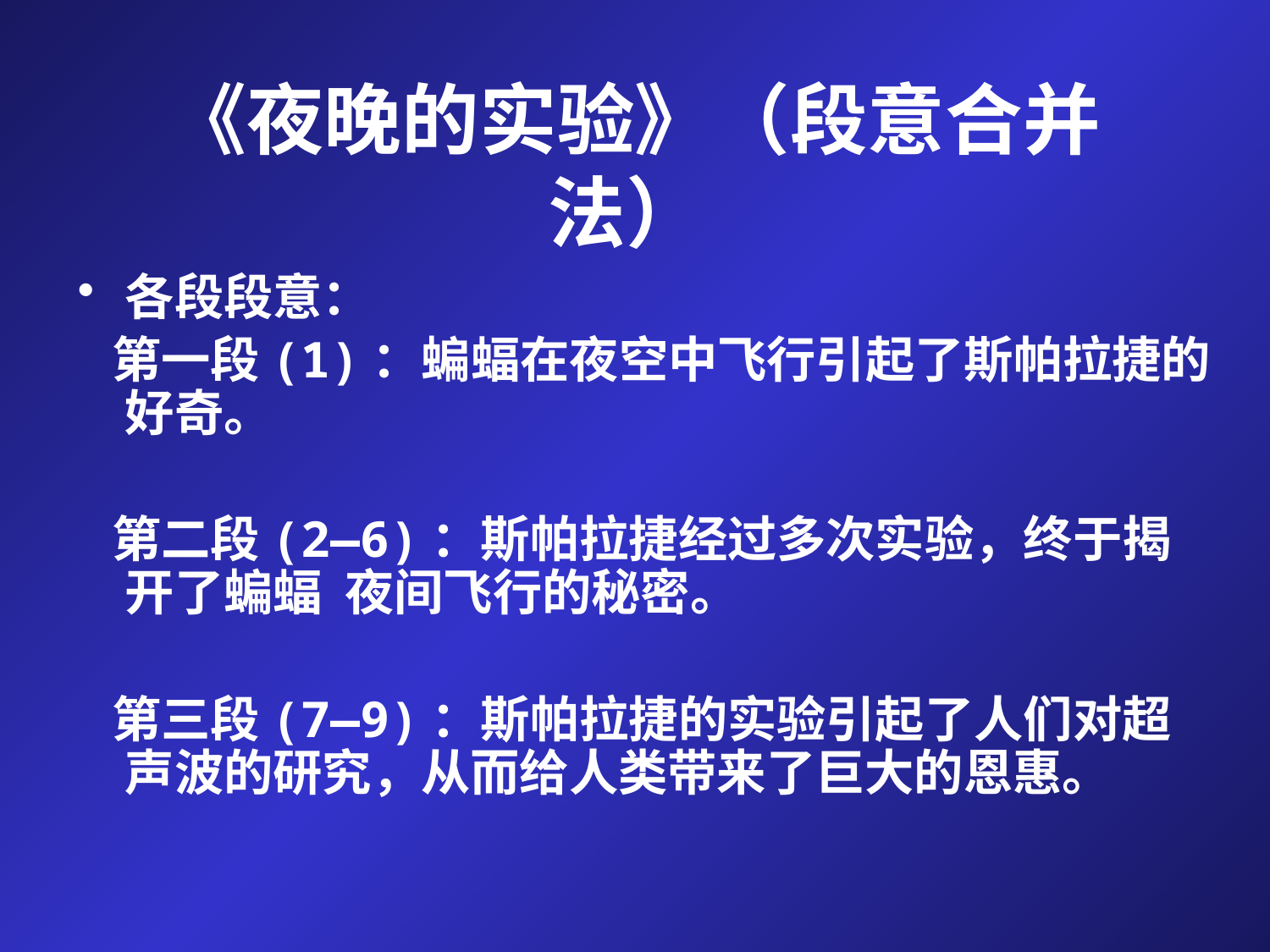

# 《夜晚的实验》（段意合并法）
各段段意：
  第一段(1)：蝙蝠在夜空中飞行引起了斯帕拉捷的好奇。

  第二段(2—6)：斯帕拉捷经过多次实验，终于揭开了蝙蝠  夜间飞行的秘密。

  第三段(7—9)：斯帕拉捷的实验引起了人们对超声波的研究，从而给人类带来了巨大的恩惠。